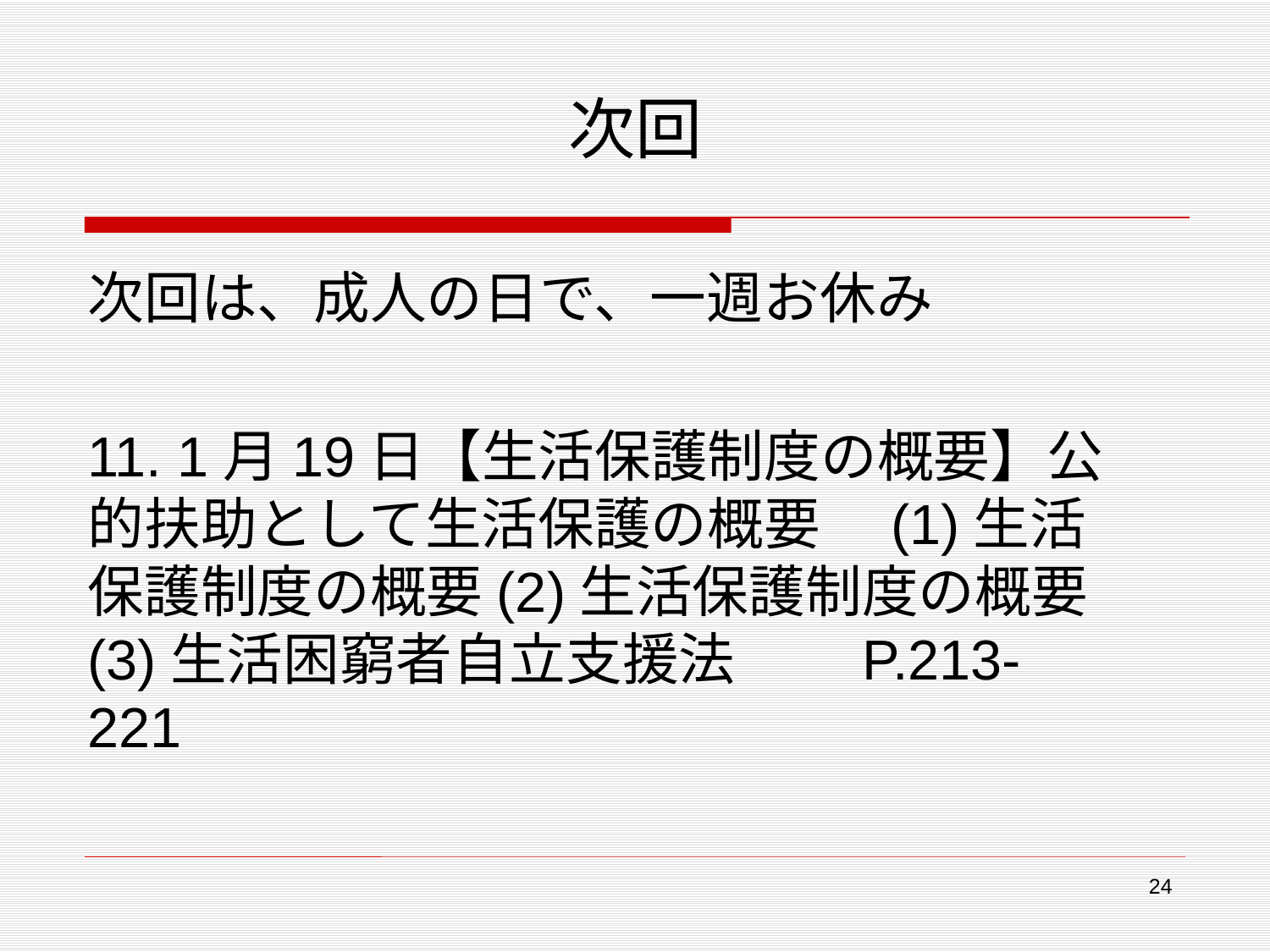

# 次回
次回は、成人の日で、一週お休み

11. 1月19日【生活保護制度の概要】公的扶助として生活保護の概要　(1)生活保護制度の概要(2)生活保護制度の概要(3)生活困窮者自立支援法　　P.213-221

24